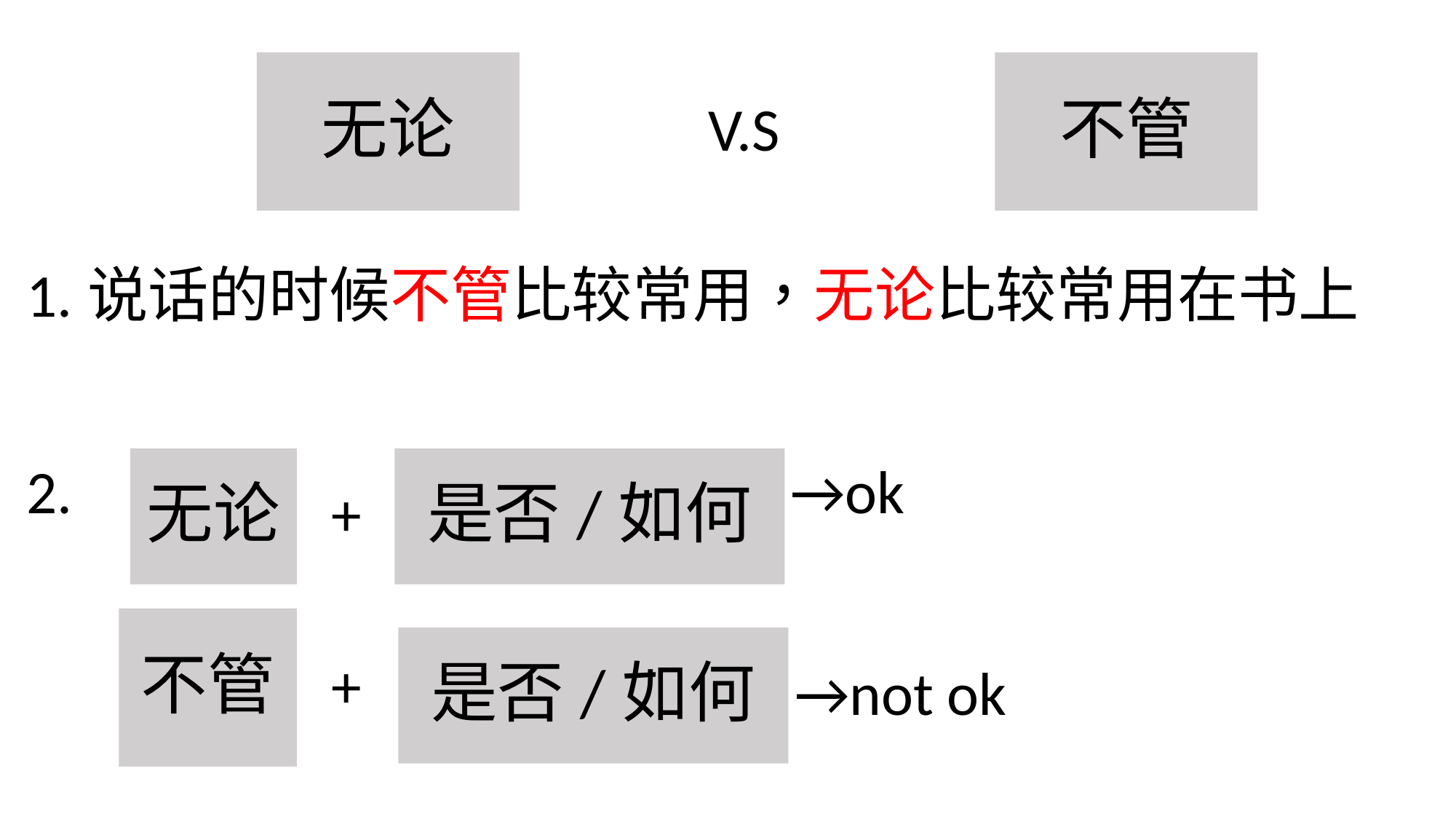

V.S
无论
不管
1.说话的时候不管比较常用，无论比较常用在书上

2.							→ok

+
无论
是否/如何
不管
+
→not ok
是否/如何